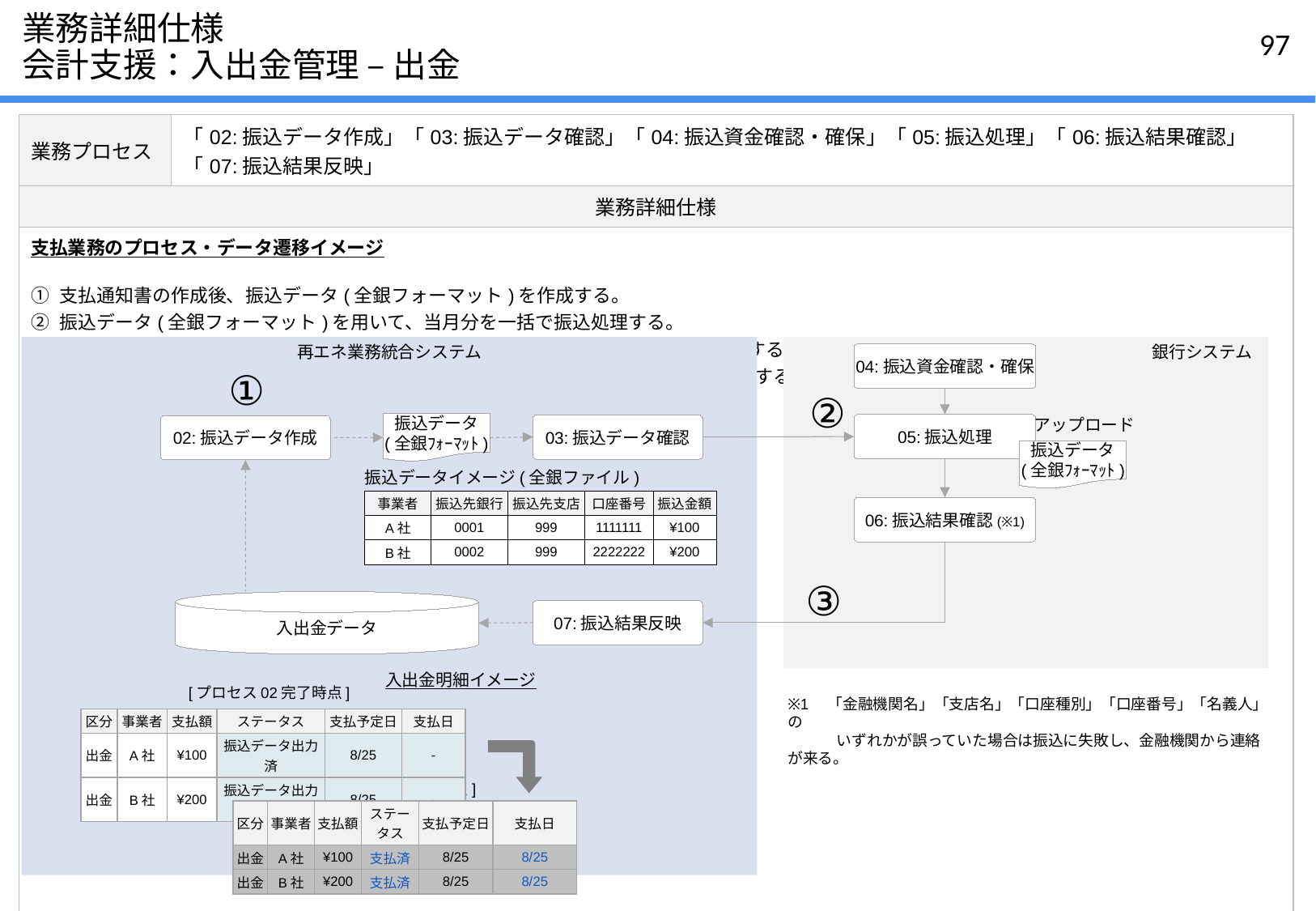

# 業務詳細仕様 会計支援：入出金管理 – 出金
| 業務プロセス | 「02:振込データ作成」「03:振込データ確認」「04:振込資金確認・確保」「05:振込処理」「06:振込結果確認」「07:振込結果反映」 |
| --- | --- |
| 業務詳細仕様 |  |
| 支払業務のプロセス・データ遷移イメージ ① 支払通知書の作成後、振込データ(全銀フォーマット)を作成する。 ② 振込データ(全銀フォーマット)を用いて、当月分を一括で振込処理する。 ③ 振込結果を確認し、問題なく処理された場合は再エネ業務統合システムに結果反映する。（「ステータス」「支払日」を変更する） 　　再エネ業務統合システムへの結果反映は、対象を選択して一括で結果反映を可能とする。 |  |
再エネ業務統合システム
　　　　　　　　　　　　　　　　　　　　　銀行システム
04:振込資金確認・確保
①
②
振込データ
(全銀ﾌｫｰﾏｯﾄ)
アップロード
05:振込処理
03:振込データ確認
02:振込データ作成
振込データ
(全銀ﾌｫｰﾏｯﾄ)
振込データイメージ(全銀ファイル)
| 事業者 | 振込先銀行 | 振込先支店 | 口座番号 | 振込金額 |
| --- | --- | --- | --- | --- |
| A社 | 0001 | 999 | 1111111 | ¥100 |
| B社 | 0002 | 999 | 2222222 | ¥200 |
06:振込結果確認(※1)
③
入出金データ
07:振込結果反映
入出金明細イメージ
[プロセス02完了時点]
※1　「金融機関名」「支店名」「口座種別」「口座番号」「名義人」の
　　　 いずれかが誤っていた場合は振込に失敗し、金融機関から連絡が来る。
| 区分 | 事業者 | 支払額 | ステータス | 支払予定日 | 支払日 |
| --- | --- | --- | --- | --- | --- |
| 出金 | A社 | ¥100 | 振込データ出力済 | 8/25 | - |
| 出金 | B社 | ¥200 | 振込データ出力済 | 8/25 | - |

[プロセス07完了時点]
| 区分 | 事業者 | 支払額 | ステータス | 支払予定日 | 支払日 |
| --- | --- | --- | --- | --- | --- |
| 出金 | A社 | ¥100 | 支払済 | 8/25 | 8/25 |
| 出金 | B社 | ¥200 | 支払済 | 8/25 | 8/25 |